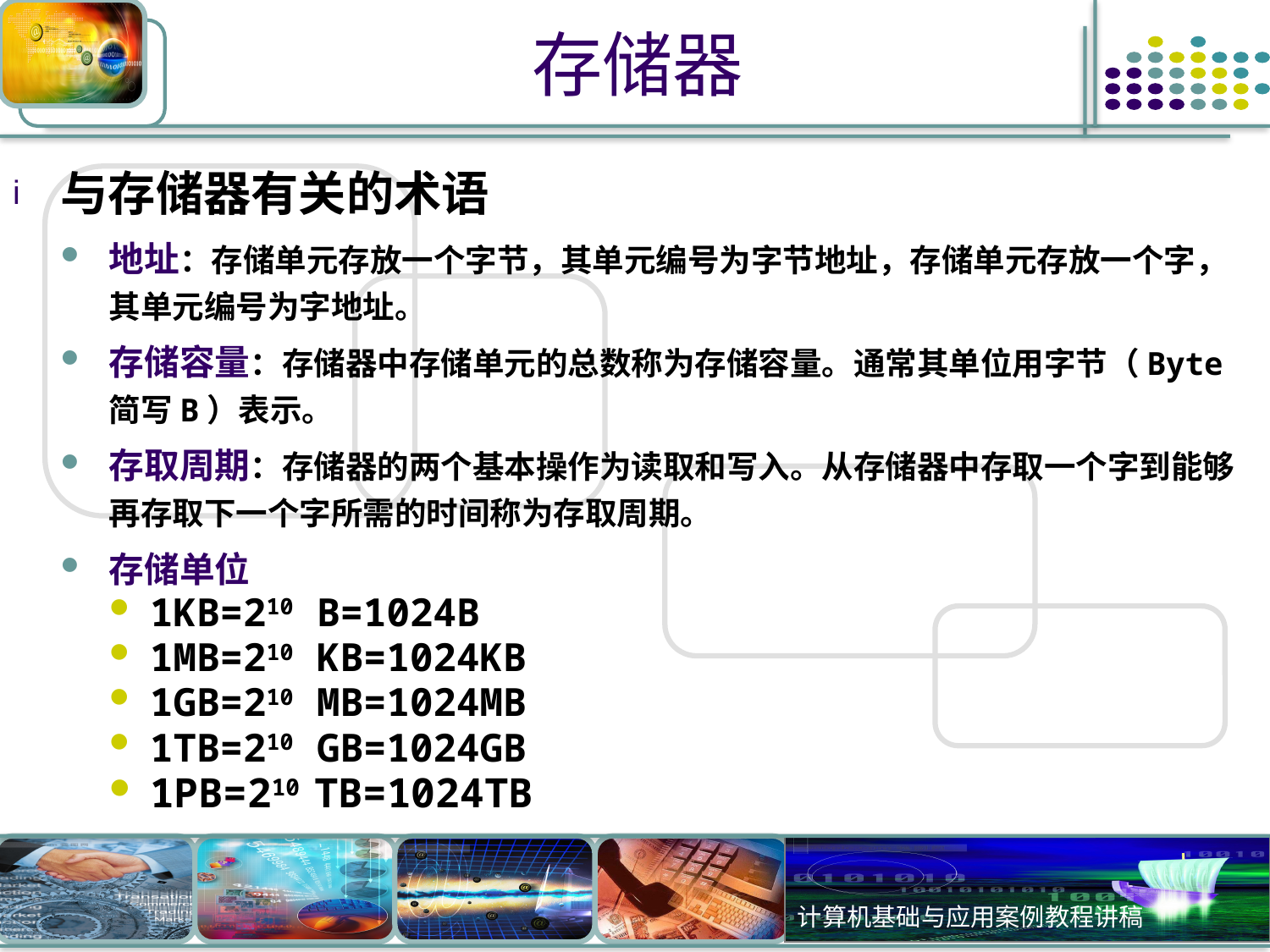

# 存储器
与存储器有关的术语
地址：存储单元存放一个字节，其单元编号为字节地址，存储单元存放一个字，其单元编号为字地址。
存储容量：存储器中存储单元的总数称为存储容量。通常其单位用字节（Byte简写B）表示。
存取周期：存储器的两个基本操作为读取和写入。从存储器中存取一个字到能够再存取下一个字所需的时间称为存取周期。
存储单位
1KB=210 B=1024B
1MB=210 KB=1024KB
1GB=210 MB=1024MB
1TB=210 GB=1024GB
1PB=210 TB=1024TB